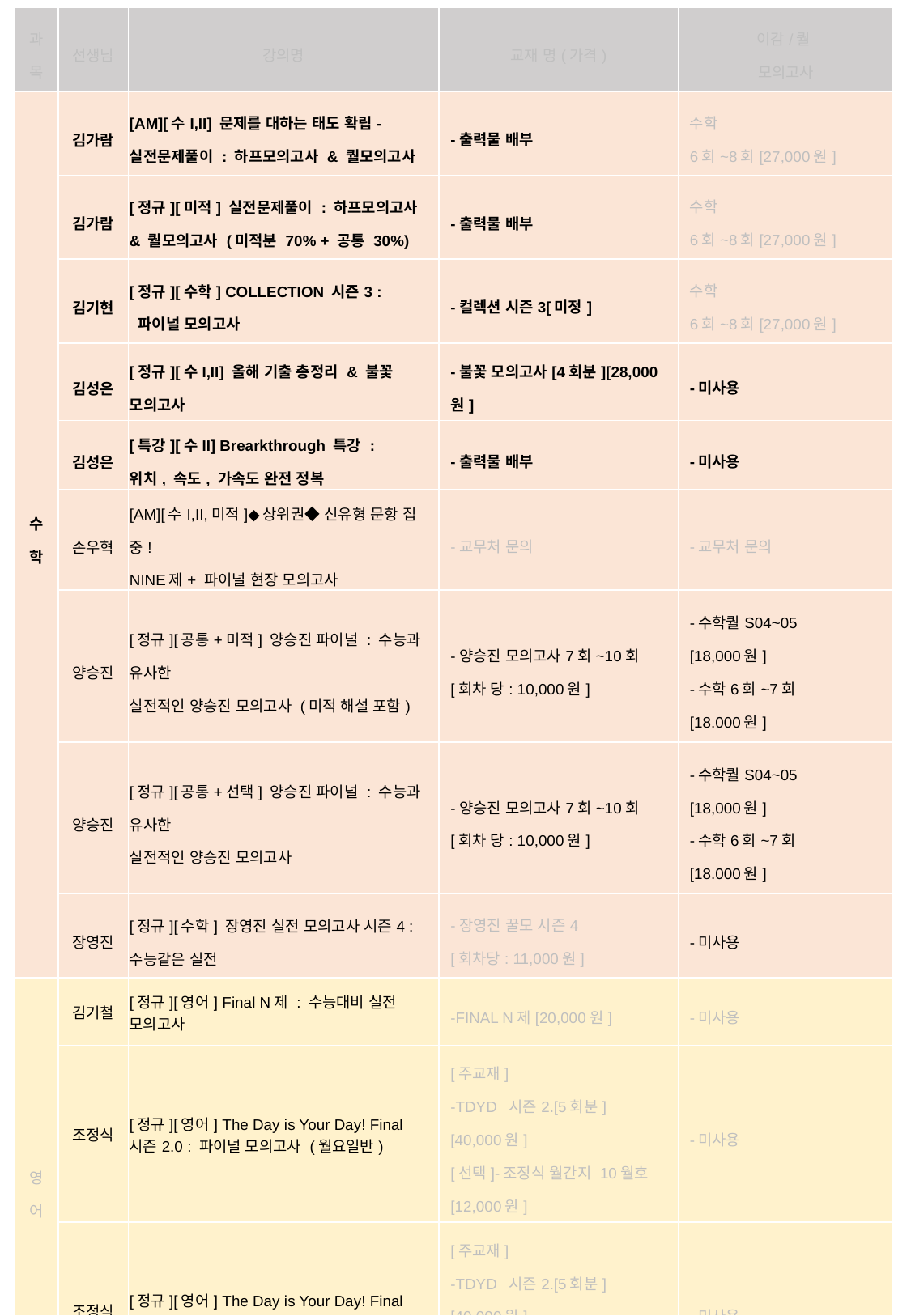

| 과 목 | 선생님 | 강의명 | 교재 명(가격) | 이감/퀄 모의고사 |
| --- | --- | --- | --- | --- |
| 수 학 | 김가람 | [AM][수I,II] 문제를 대하는 태도 확립-실전문제풀이 : 하프모의고사 & 퀄모의고사 | -출력물 배부 | 수학 6회~8회[27,000원] |
|  | 김가람 | [정규][미적] 실전문제풀이 : 하프모의고사 & 퀄모의고사 (미적분 70% + 공통 30%) | -출력물 배부 | 수학 6회~8회[27,000원] |
|  | 김기현 | [정규][수학] COLLECTION 시즌3 : 파이널 모의고사 | -컬렉션 시즌3[미정] | 수학 6회~8회[27,000원] |
|  | 김성은 | [정규][수I,II] 올해 기출 총정리 & 불꽃 모의고사 | -불꽃 모의고사[4회분][28,000원] | -미사용 |
|  | 김성은 | [특강][수II] Brearkthrough 특강 : 위치, 속도, 가속도 완전 정복 | -출력물 배부 | -미사용 |
|  | 손우혁 | [AM][수I,II,미적]◆상위권◆ 신유형 문항 집중! NINE제+ 파이널 현장 모의고사 | -교무처 문의 | -교무처 문의 |
|  | 양승진 | [정규][공통+미적] 양승진 파이널 : 수능과 유사한 실전적인 양승진 모의고사 (미적 해설 포함) | -양승진 모의고사7회~10회 [회차 당: 10,000원] | -수학퀄S04~05 [18,000원] -수학6회~7회 [18.000원] |
|  | 양승진 | [정규][공통+선택] 양승진 파이널 : 수능과 유사한 실전적인 양승진 모의고사 | -양승진 모의고사7회~10회 [회차 당: 10,000원] | -수학퀄S04~05 [18,000원] -수학6회~7회 [18.000원] |
|  | 장영진 | [정규][수학] 장영진 실전 모의고사 시즌4 : 수능같은 실전 | -장영진 꿀모 시즌4 [회차당: 11,000원] | -미사용 |
| 영 어 | 김기철 | [정규][영어] Final N제 : 수능대비 실전 모의고사 | -FINAL N제[20,000원] | -미사용 |
|  | 조정식 | [정규][영어] The Day is Your Day! Final 시즌2.0 : 파이널 모의고사 (월요일반) | [주교재] -TDYD  시즌2.[5회분] [40,000원] [선택]-조정식 월간지 10월호[12,000원] | -미사용 |
|  | 조정식 | [정규][영어] The Day is Your Day! Final 시즌2.0 : 파이널 모의고사 (일요일반) | [주교재] -TDYD  시즌2.[5회분] [40,000원] [선택]-조정식 월간지 10월호[12,000원] | -미사용 |